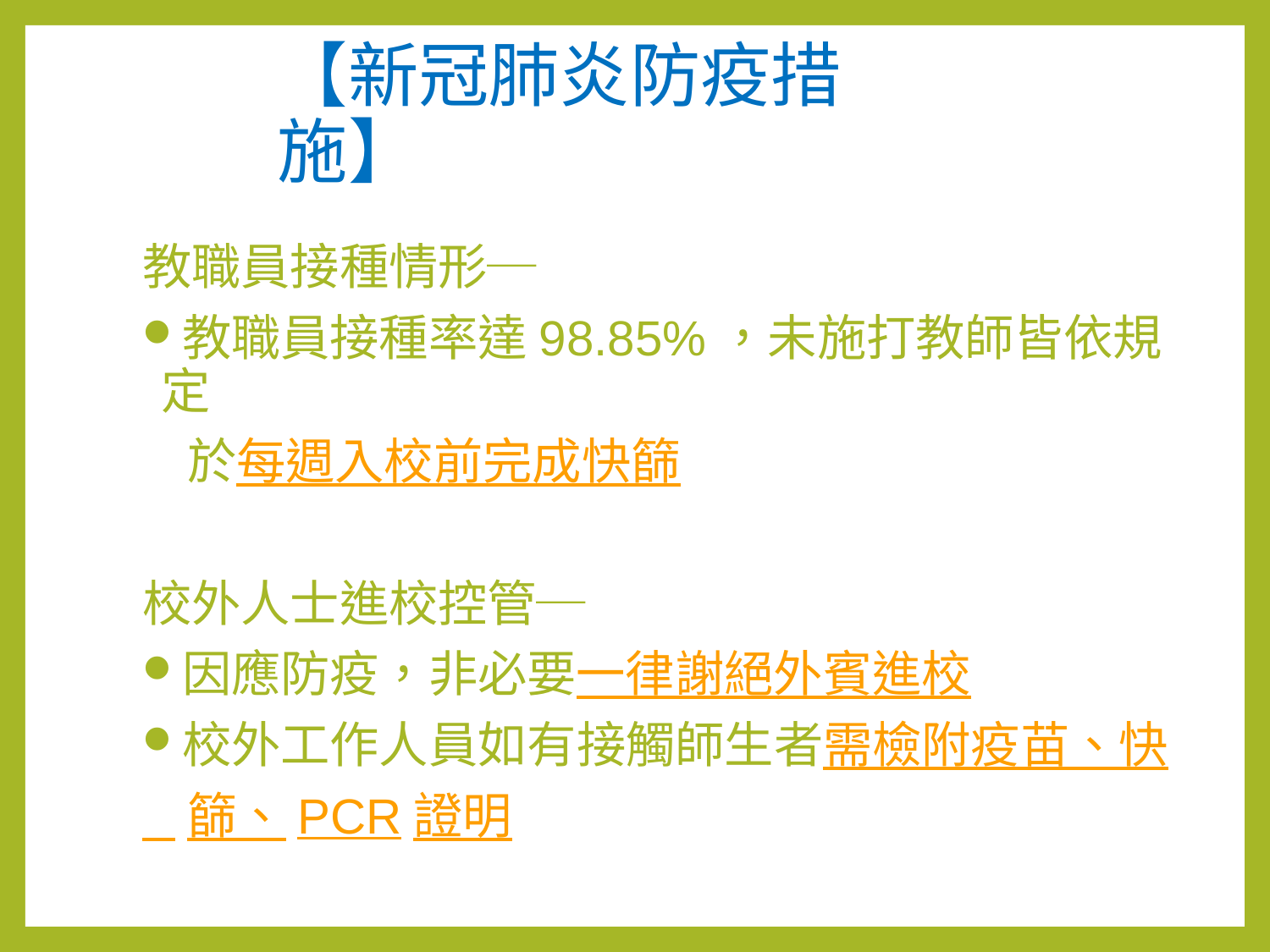

# 【新冠肺炎防疫措施】
教職員接種情形─
教職員接種率達98.85%，未施打教師皆依規定
   於每週入校前完成快篩

校外人士進校控管─
因應防疫，非必要一律謝絕外賓進校
校外工作人員如有接觸師生者需檢附疫苗、快
   篩、PCR證明